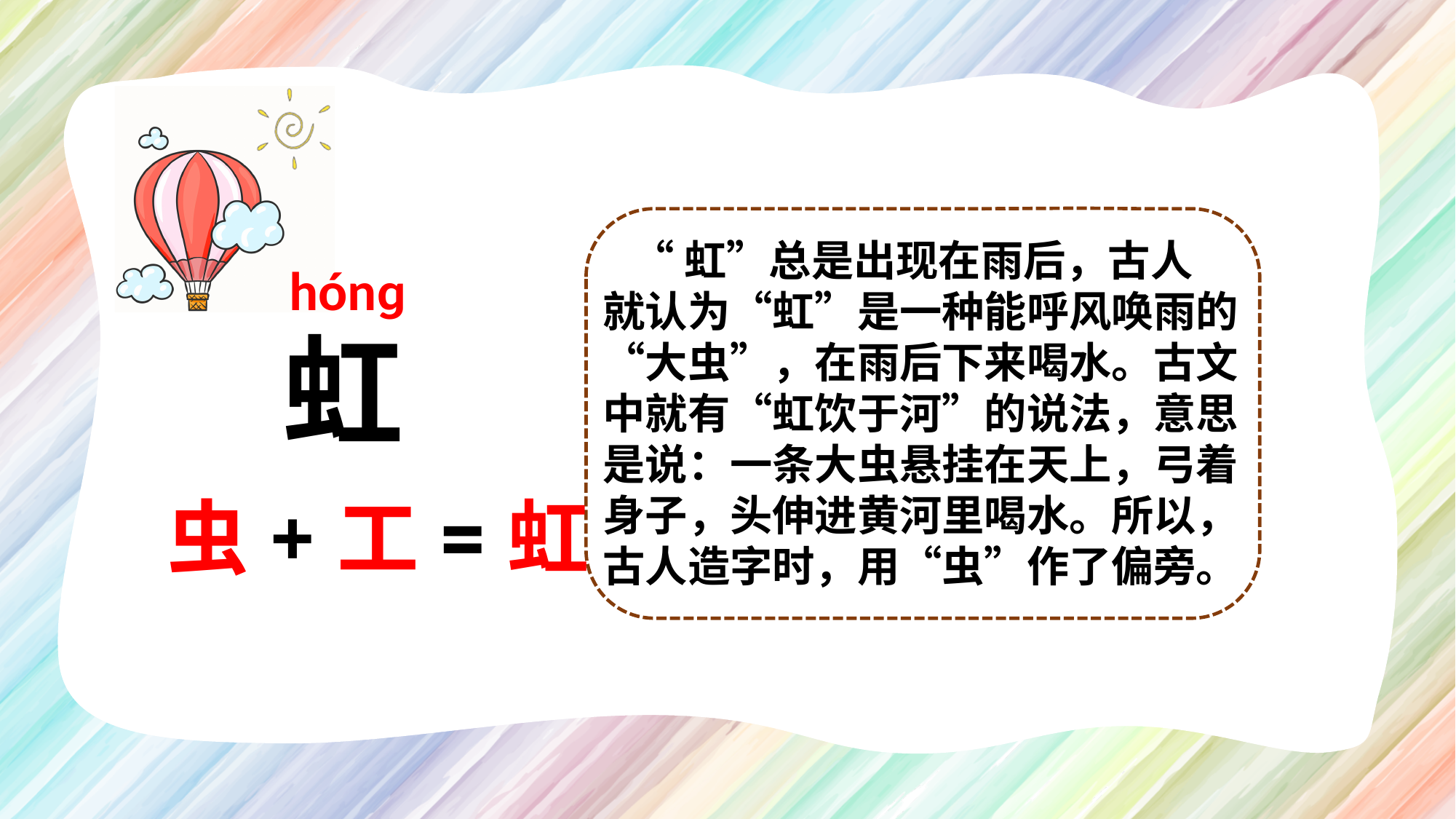

“虹”总是出现在雨后，古人
就认为“虹”是一种能呼风唤雨的“大虫”，在雨后下来喝水。古文中就有“虹饮于河”的说法，意思是说：一条大虫悬挂在天上，弓着身子，头伸进黄河里喝水。所以，古人造字时，用“虫”作了偏旁。
  hónɡ
虹
虫+工=虹